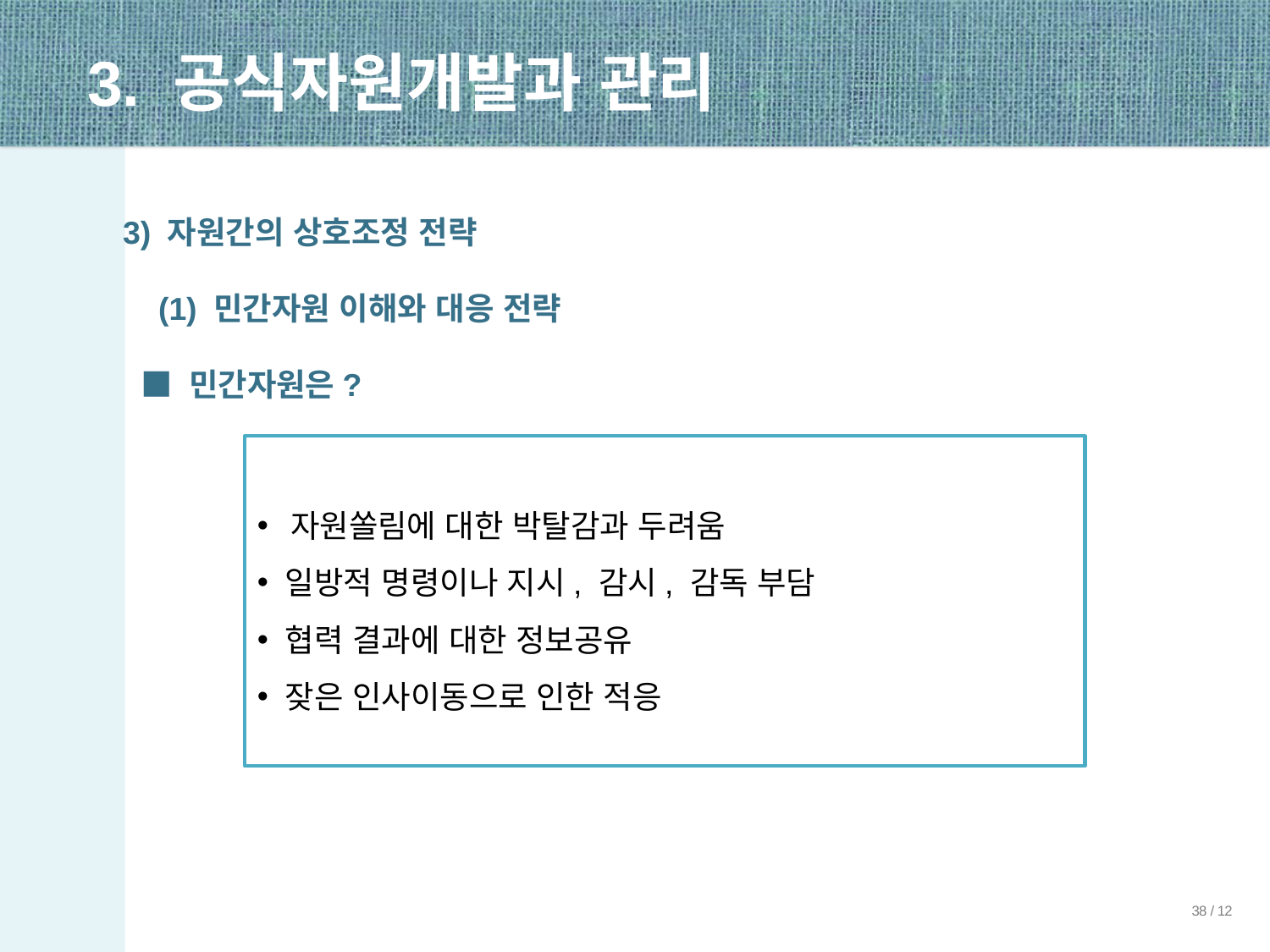

3. 공식자원개발과 관리
3) 자원간의 상호조정 전략

    (1) 민간자원 이해와 대응 전략

  ■ 민간자원은?
  자원쏠림에 대한 박탈감과 두려움
 일방적 명령이나 지시, 감시, 감독 부담
 협력 결과에 대한 정보공유
 잦은 인사이동으로 인한 적응
38 / 12